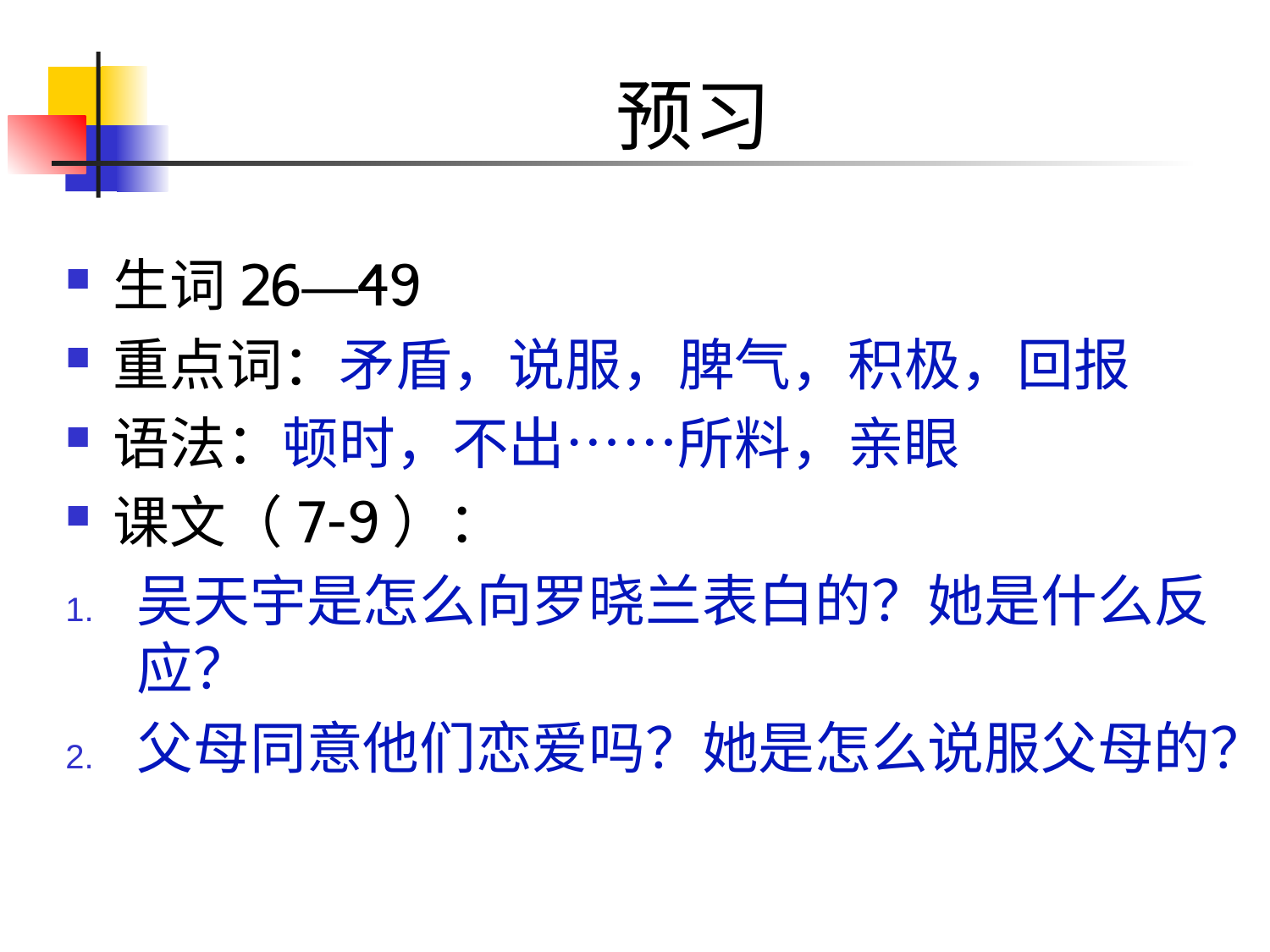

# 预习
生词26—49
重点词：矛盾，说服，脾气，积极，回报
语法：顿时，不出……所料，亲眼
课文（7-9）：
吴天宇是怎么向罗晓兰表白的？她是什么反应？
父母同意他们恋爱吗？她是怎么说服父母的？